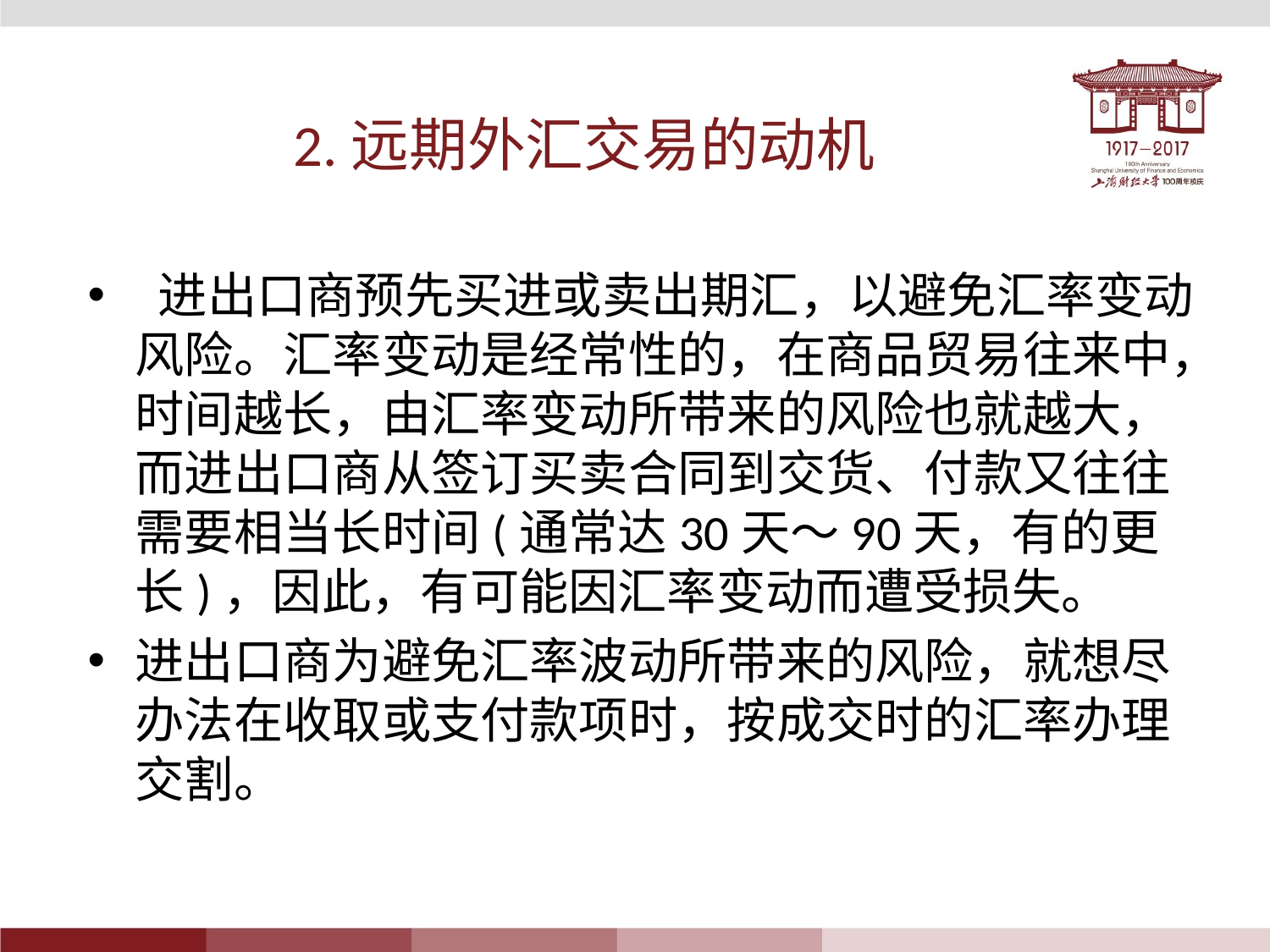

# 2.远期外汇交易的动机
 进出口商预先买进或卖出期汇，以避免汇率变动风险。汇率变动是经常性的，在商品贸易往来中，时间越长，由汇率变动所带来的风险也就越大，而进出口商从签订买卖合同到交货、付款又往往需要相当长时间(通常达30天～90天，有的更长)，因此，有可能因汇率变动而遭受损失。
进出口商为避免汇率波动所带来的风险，就想尽办法在收取或支付款项时，按成交时的汇率办理交割。